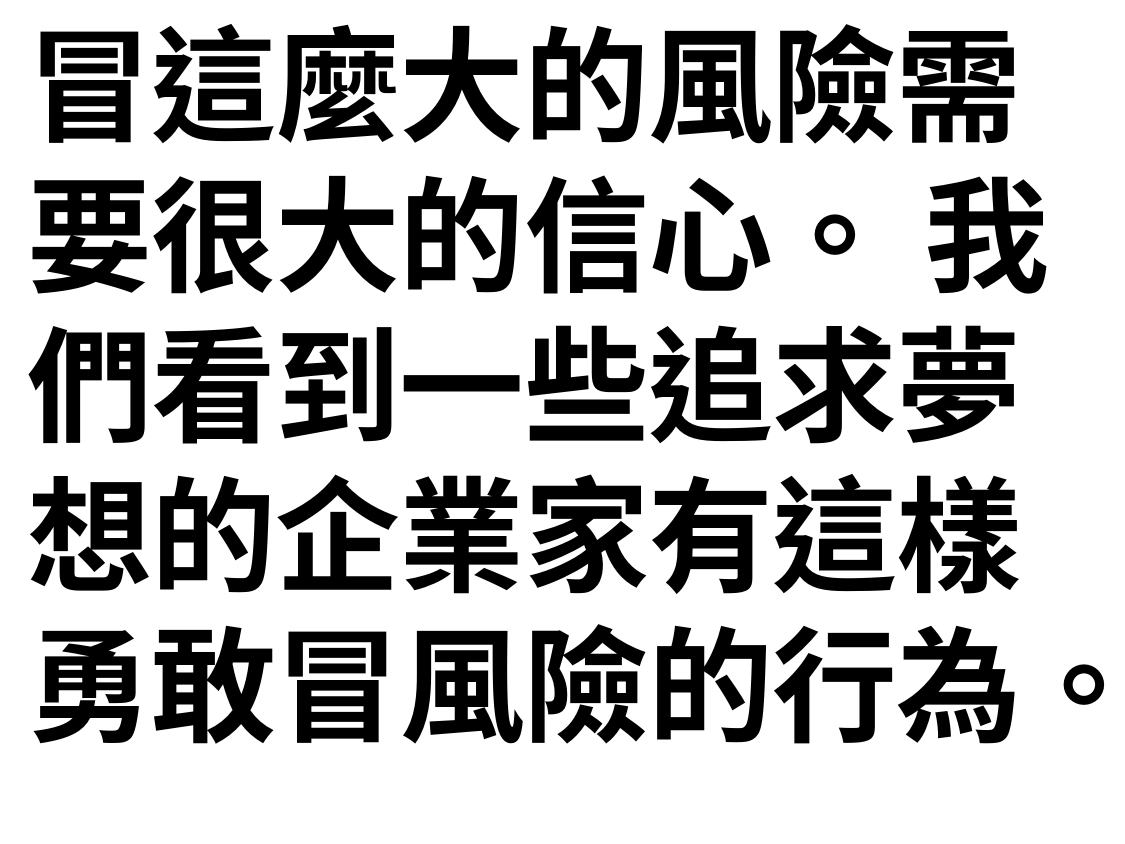

冒這麼大的風險需要很大的信心。 我們看到一些追求夢想的企業家有這樣勇敢冒風險的行為。